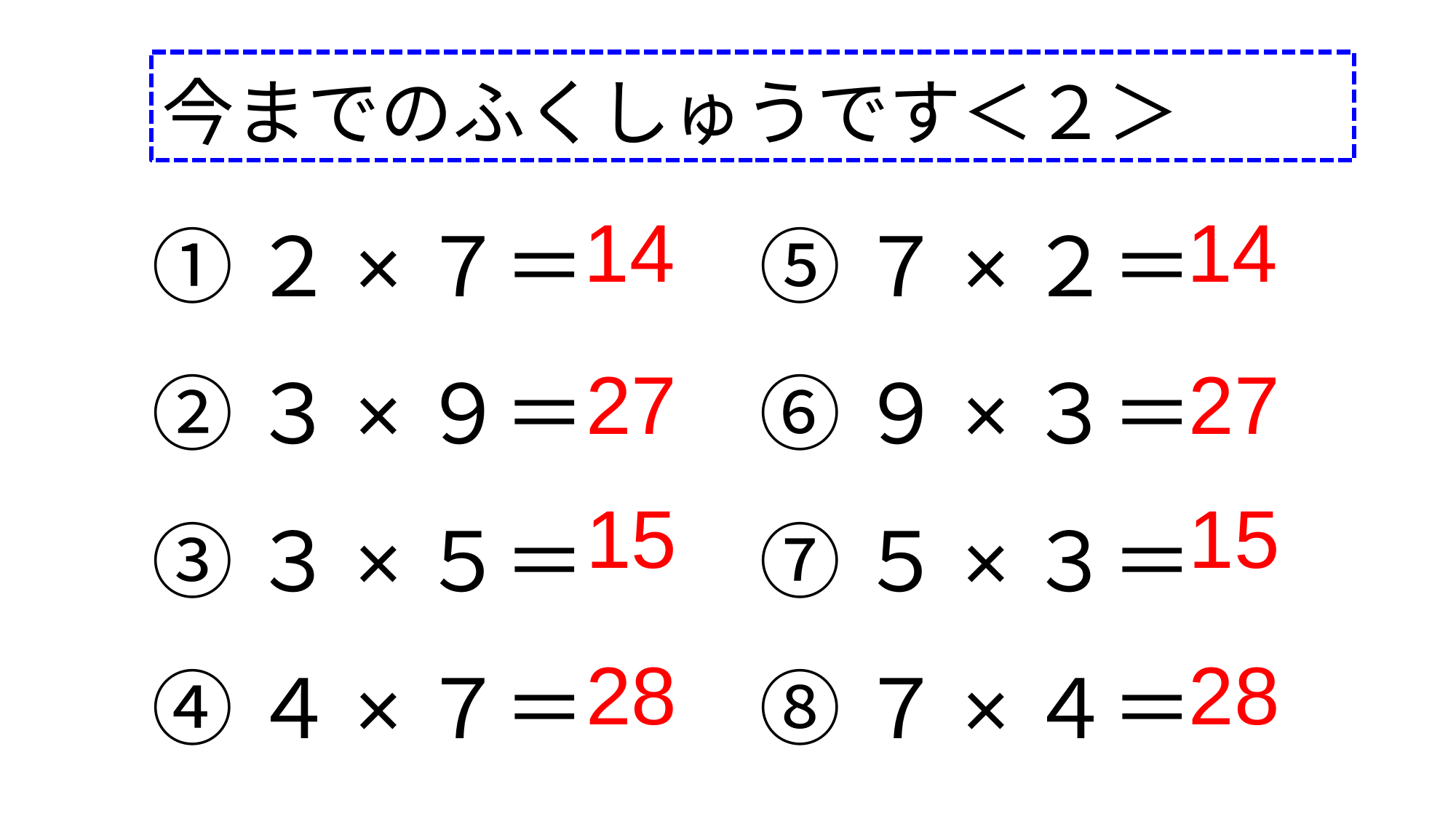

今までのふくしゅうです＜２＞
①２×７＝
②３×９＝
③３×５＝
④４×７＝
⑤７×２＝
⑥９×３＝
⑦５×３＝
⑧７×４＝
14
14
27
27
15
15
28
28